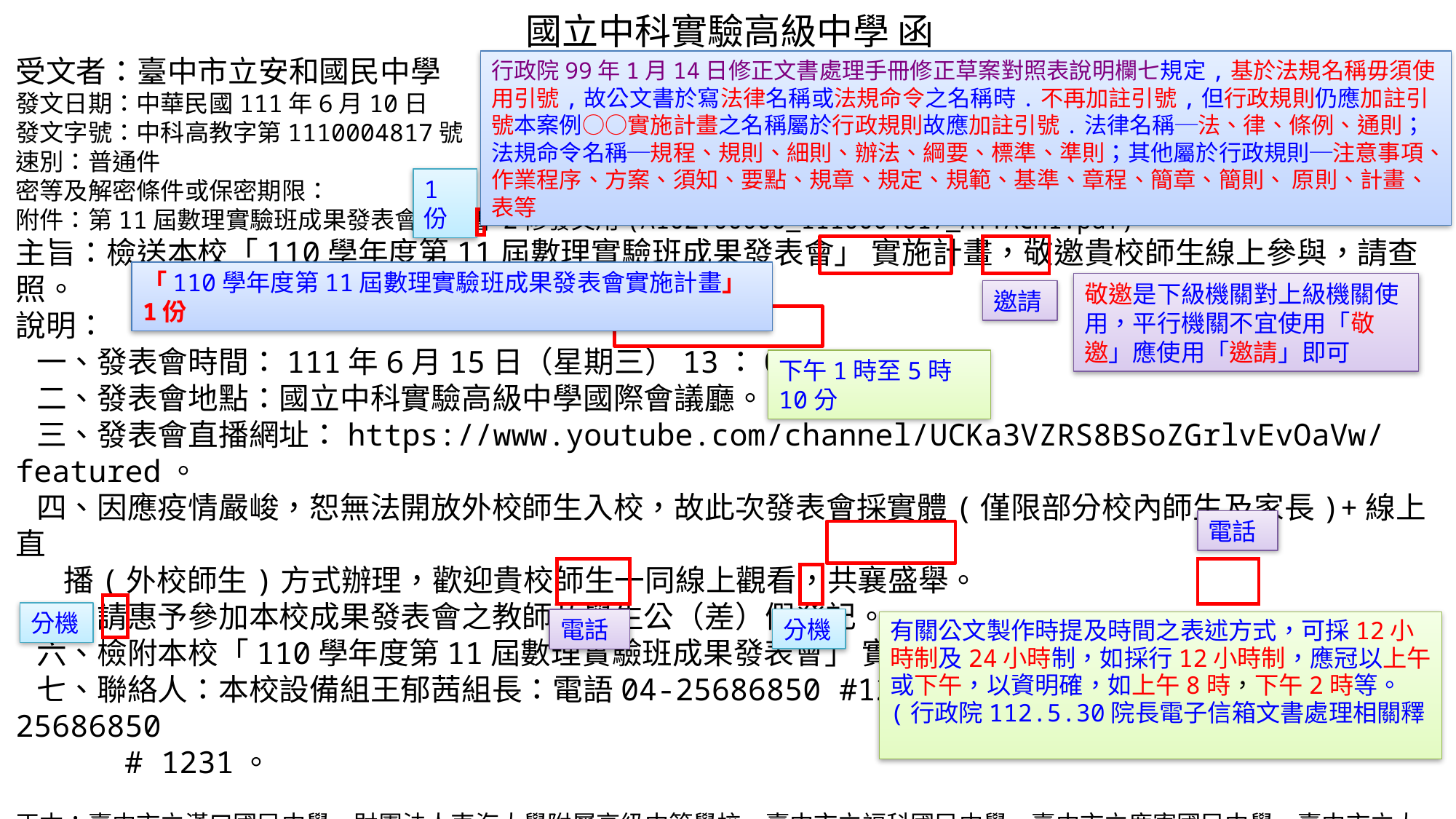

國立中科實驗高級中學 函
受文者：臺中市立安和國民中學
發文日期：中華民國111年6月10日
發文字號：中科高教字第1110004817號
速別：普通件
密等及解密條件或保密期限：
附件：第11屆數理實驗班成果發表會企劃書 2修發文用(A102V0000U_1110004817_ATTACH1.pdf)
主旨：檢送本校「110學年度第11屆數理實驗班成果發表會」 實施計畫，敬邀貴校師生線上參與，請查照。
說明：
  一、發表會時間：111年6月15日（星期三）13：00 17：10。
  二、發表會地點：國立中科實驗高級中學國際會議廳。
  三、發表會直播網址：https://www.youtube.com/channel/UCKa3VZRS8BSoZGrlvEvOaVw/featured。
  四、因應疫情嚴峻，恕無法開放外校師生入校，故此次發表會採實體(僅限部分校內師生及家長)+線上直
      播(外校師生)方式辦理，歡迎貴校師生一同線上觀看，共襄盛舉。
  五、請惠予參加本校成果發表會之教師及學生公（差）假登記。
  六、檢附本校「110學年度第11屆數理實驗班成果發表會」 實施計畫1份。
  七、聯絡人：本校設備組王郁茜組長：電語04-25686850 #1230 或設備組吳柏翰先生：電語04-25686850
      # 1231。

正本：臺中市立漢口國民中學、財團法人東海大學附屬高級中等學校、臺中市立福科國民中學、臺中市立鹿寮國民中學、臺中市立大
      雅國民中學、臺中市立忠明高級中學、臺中市立東山高級中學、臺中市立惠文高級中學、臺中市立大里高級中學、臺中市立中
      港高級中學、臺中市立大甲高級中等學校
副本：

行政院99年1月14日修正文書處理手冊修正草案對照表說明欄七規定,基於法規名稱毋須使用引號,故公文書於寫法律名稱或法規命令之名稱時.不再加註引號,但行政規則仍應加註引號本案例○○實施計畫之名稱屬於行政規則故應加註引號.法律名稱─法、律、條例、通則；法規命令名稱─規程、規則、細則、辦法、綱要、標準、準則；其他屬於行政規則─注意事項、作業程序、方案、須知、要點、規章、規定、規範、基準、章程、簡章、簡則、 原則、計畫、表等
1份

「110學年度第11屆數理實驗班成果發表會實施計畫」1份
敬邀是下級機關對上級機關使用，平行機關不宜使用「敬邀」應使用「邀請」即可
邀請

下午1時至5時10分
電話

分機
分機
電話
有關公文製作時提及時間之表述方式，可採12小時制及24小時制，如採行12小時制，應冠以上午或下午，以資明確，如上午8時，下午2時等。(行政院112.5.30院長電子信箱文書處理相關釋